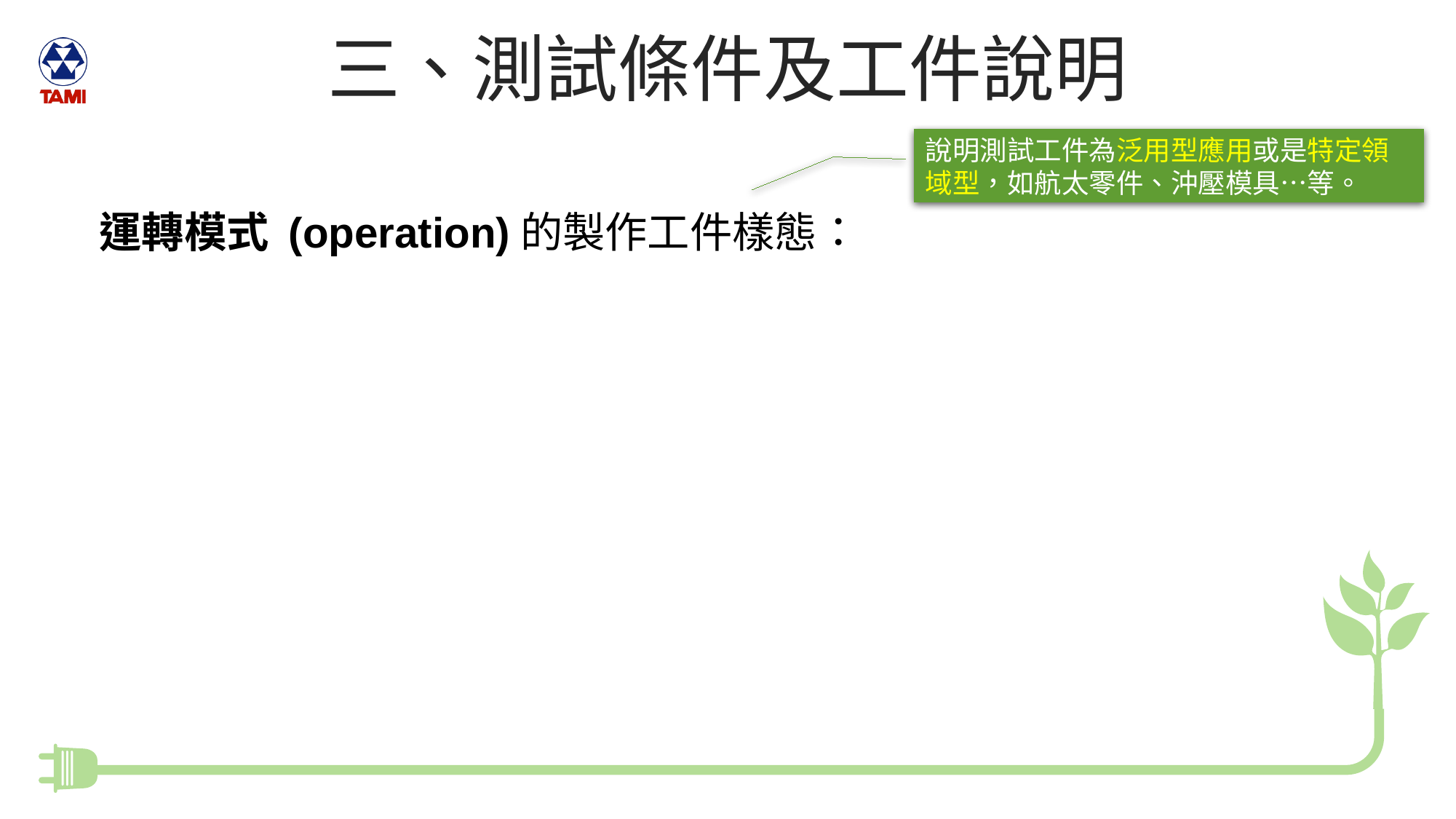

三、測試條件及工件說明
說明測試工件為泛用型應用或是特定領域型，如航太零件、沖壓模具…等。
運轉模式 (operation)的製作工件樣態：